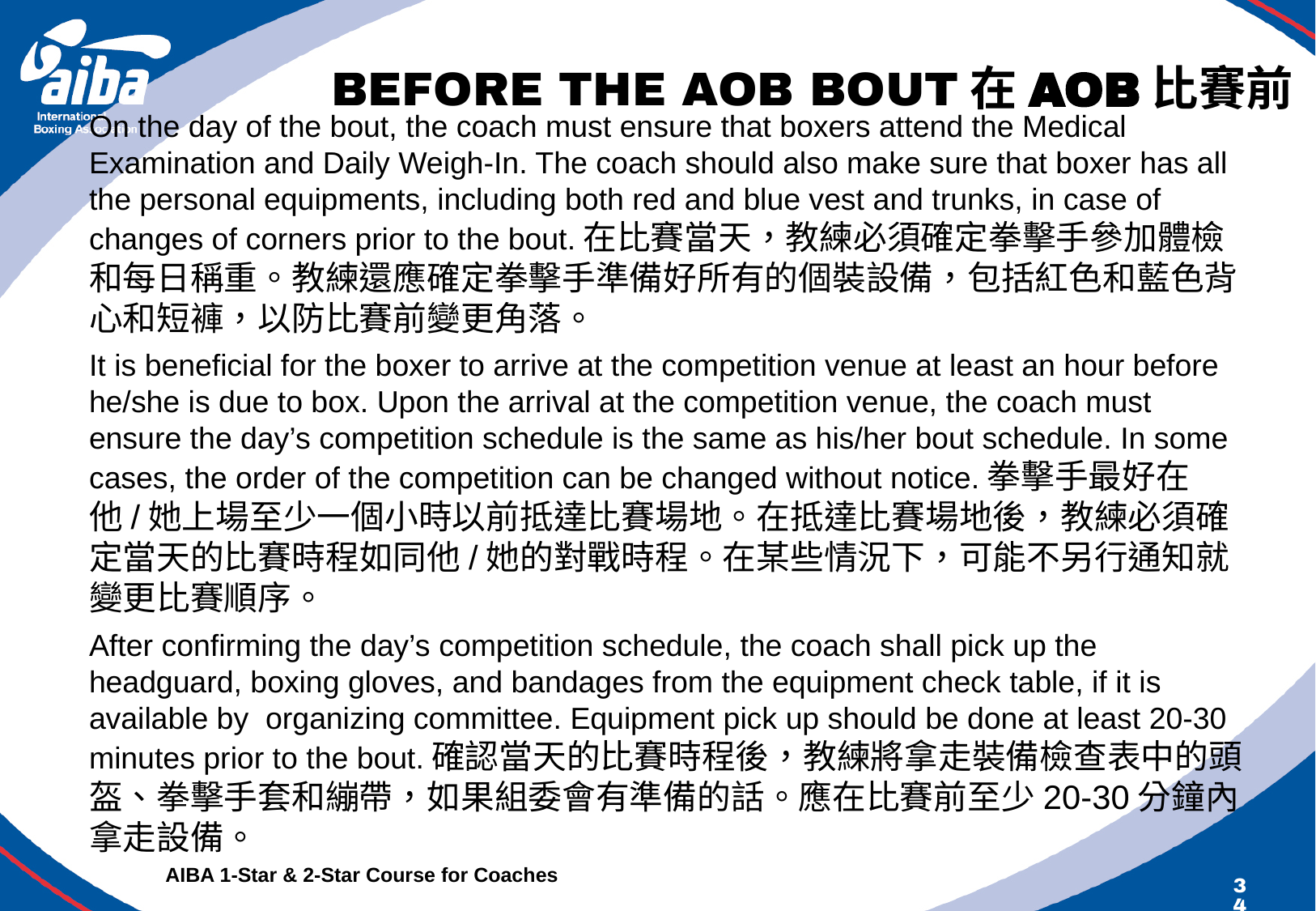

# BEFORE THE AOB BOUT在AOB比賽前
On the day of the bout, the coach must ensure that boxers attend the Medical Examination and Daily Weigh-In. The coach should also make sure that boxer has all the personal equipments, including both red and blue vest and trunks, in case of changes of corners prior to the bout.在比賽當天，教練必須確定拳擊手參加體檢和每日稱重。教練還應確定拳擊手準備好所有的個裝設備，包括紅色和藍色背心和短褲，以防比賽前變更角落。
It is beneficial for the boxer to arrive at the competition venue at least an hour before he/she is due to box. Upon the arrival at the competition venue, the coach must ensure the day’s competition schedule is the same as his/her bout schedule. In some cases, the order of the competition can be changed without notice.拳擊手最好在他/她上場至少一個小時以前抵達比賽場地。在抵達比賽場地後，教練必須確定當天的比賽時程如同他/她的對戰時程。在某些情況下，可能不另行通知就變更比賽順序。
After confirming the day’s competition schedule, the coach shall pick up the headguard, boxing gloves, and bandages from the equipment check table, if it is available by  organizing committee. Equipment pick up should be done at least 20-30 minutes prior to the bout.確認當天的比賽時程後，教練將拿走裝備檢查表中的頭盔、拳擊手套和繃帶，如果組委會有準備的話。應在比賽前至少20-30分鐘內拿走設備。
AIBA 1-Star & 2-Star Course for Coaches
344